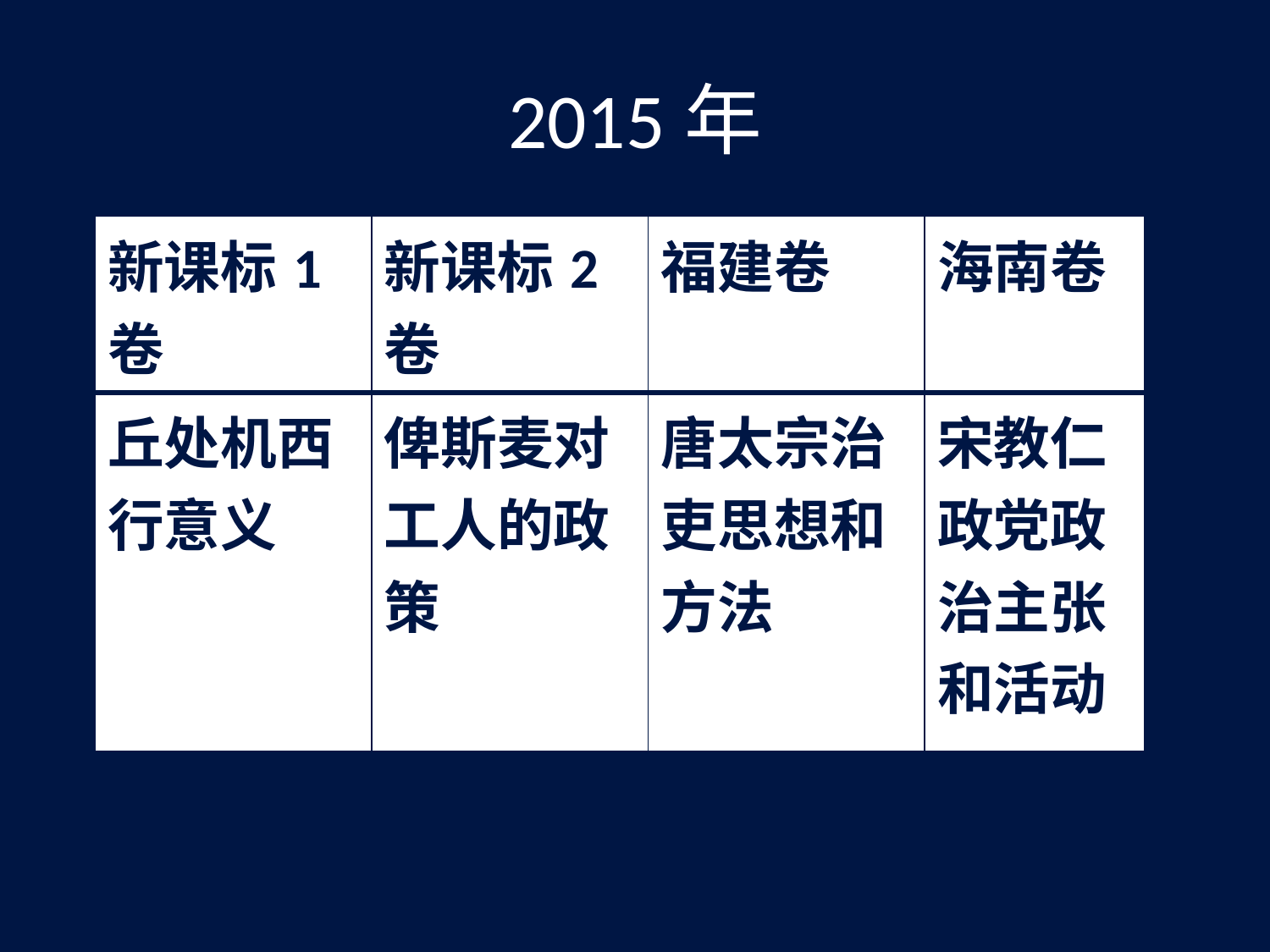

# 2015年
| 新课标1卷 | 新课标2卷 | 福建卷 | 海南卷 |
| --- | --- | --- | --- |
| 丘处机西行意义 | 俾斯麦对工人的政策 | 唐太宗治吏思想和方法 | 宋教仁政党政治主张和活动 |